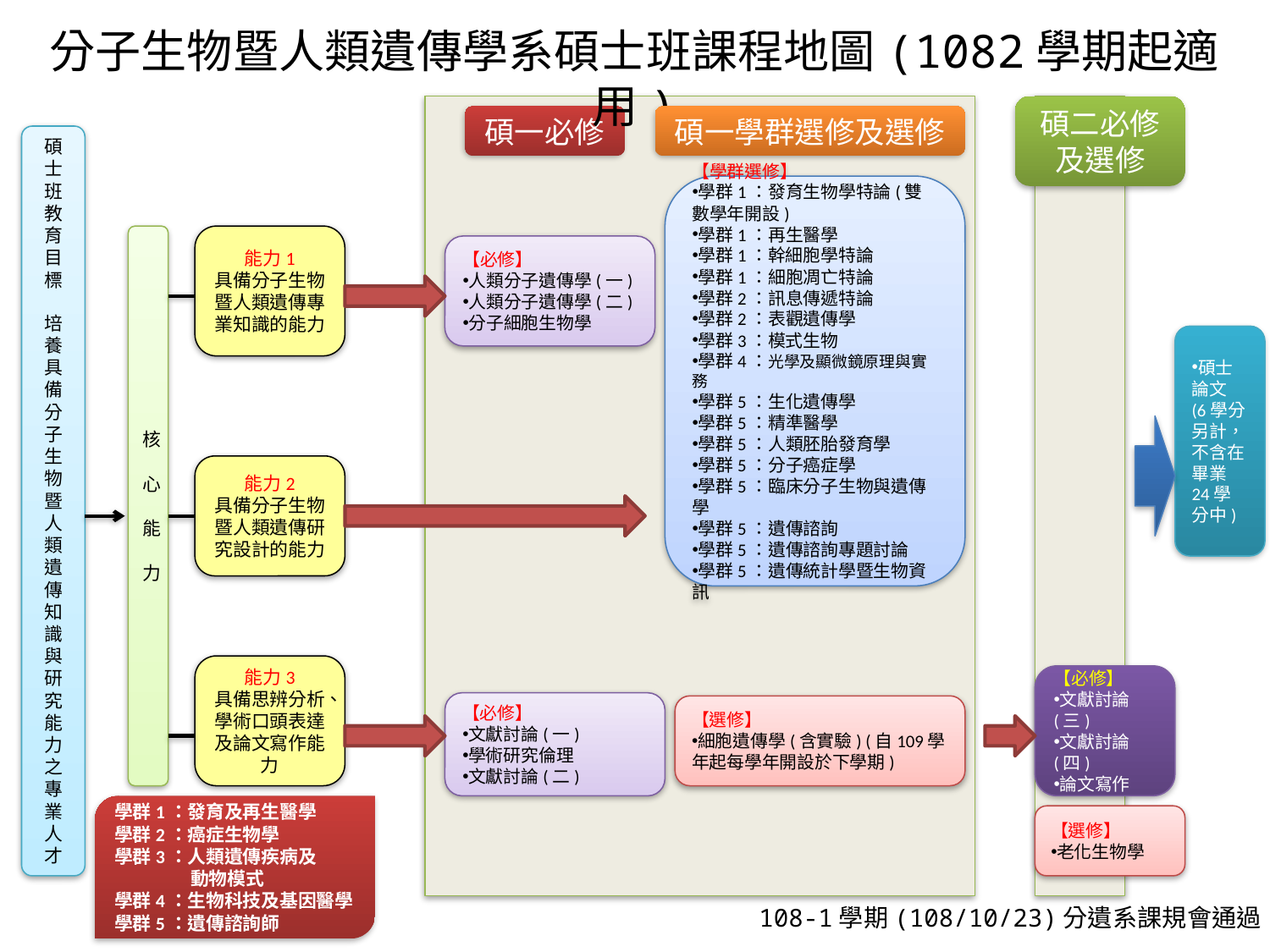

分子生物暨人類遺傳學系碩士班課程地圖(1082學期起適用)

碩二必修及選修

碩一必修
碩一學群選修及選修
碩士班
教育目標

培養具備分子生物暨人類遺傳知識與研究能力之專業人才
【學群選修】
學群1：發育生物學特論(雙數學年開設)
學群1：再生醫學
學群1：幹細胞學特論
學群1：細胞凋亡特論
學群2：訊息傳遞特論
學群2：表觀遺傳學
學群3：模式生物
學群4：光學及顯微鏡原理與實務
學群5：生化遺傳學
學群5：精準醫學
學群5：人類胚胎發育學
學群5：分子癌症學
學群5：臨床分子生物與遺傳學
學群5：遺傳諮詢
學群5：遺傳諮詢專題討論
學群5：遺傳統計學暨生物資訊
核
心
能
力
能力1
具備分子生物暨人類遺傳專業知識的能力
【必修】
人類分子遺傳學(一)
人類分子遺傳學(二)
分子細胞生物學

碩士論文
(6學分另計，不含在畢業24學分中)

能力2
具備分子生物暨人類遺傳研究設計的能力

能力3
具備思辨分析、學術口頭表達及論文寫作能力

【必修】
文獻討論(三)
文獻討論(四)
論文寫作

【必修】
文獻討論(一)
學術研究倫理
文獻討論(二)
【選修】
細胞遺傳學(含實驗) (自109學年起每學年開設於下學期)

學群1：發育及再生醫學
學群2：癌症生物學
學群3：人類遺傳疾病及
                 動物模式
學群4：生物科技及基因醫學
學群5：遺傳諮詢師
【選修】
老化生物學
108-1學期(108/10/23)分遺系課規會通過